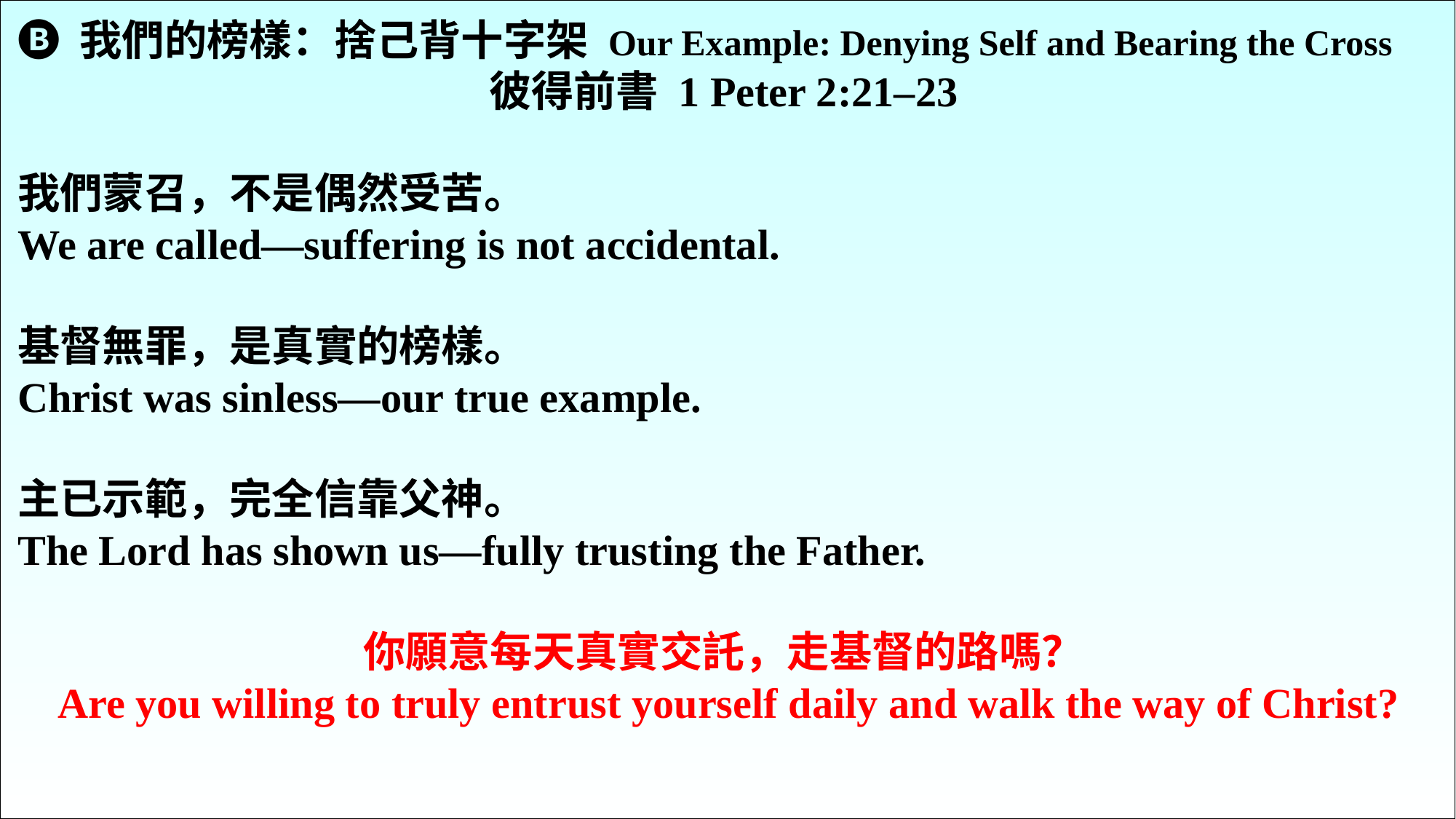

🅑 我們的榜樣：捨己背十字架 Our Example: Denying Self and Bearing the Cross
彼得前書 1 Peter 2:21–23

我們蒙召，不是偶然受苦。
We are called—suffering is not accidental.

基督無罪，是真實的榜樣。
Christ was sinless—our true example.

主已示範，完全信靠父神。
The Lord has shown us—fully trusting the Father.

你願意每天真實交託，走基督的路嗎？
 Are you willing to truly entrust yourself daily and walk the way of Christ?